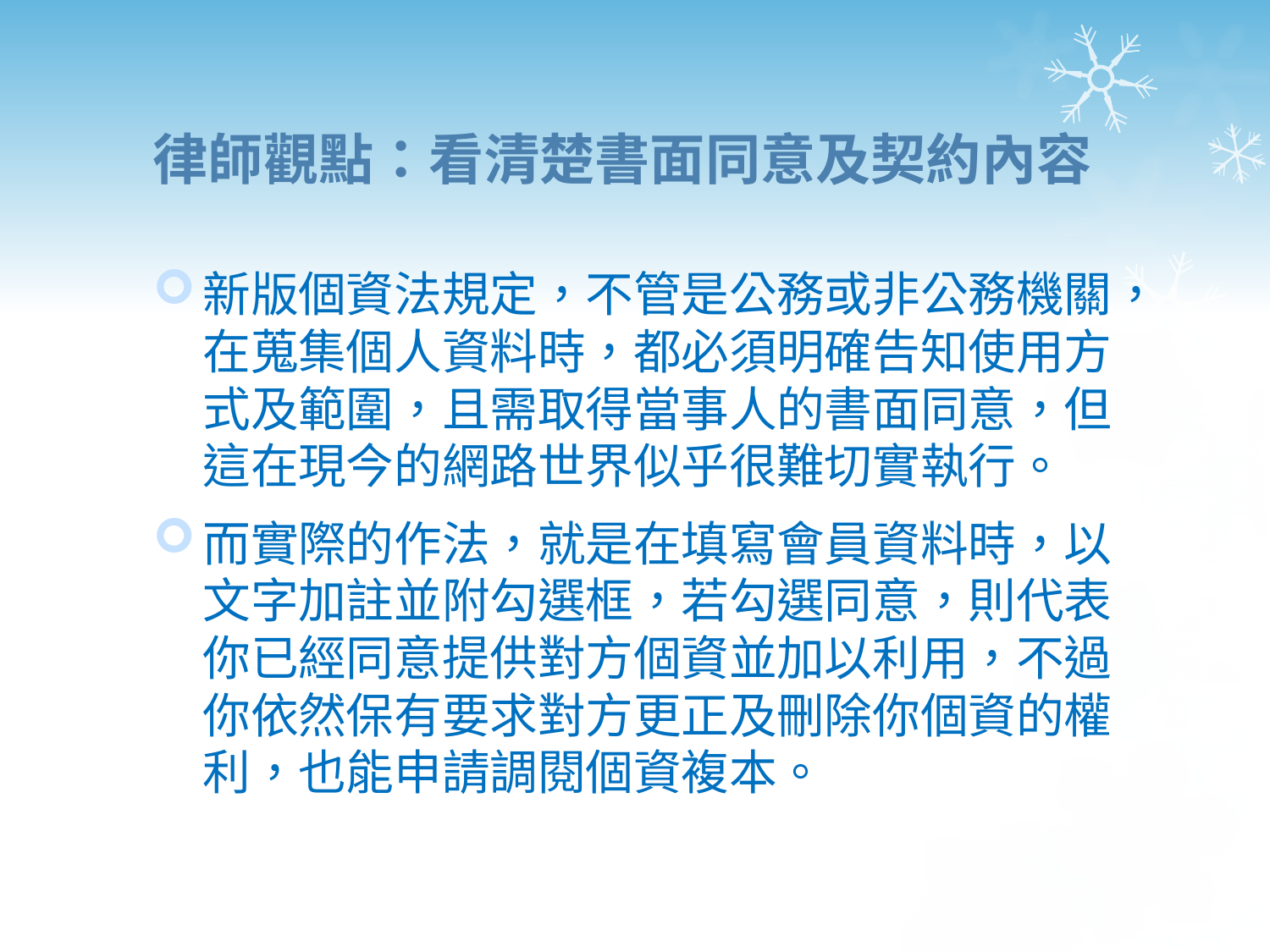

# 律師觀點：看清楚書面同意及契約內容
新版個資法規定，不管是公務或非公務機關，在蒐集個人資料時，都必須明確告知使用方式及範圍，且需取得當事人的書面同意，但這在現今的網路世界似乎很難切實執行。
而實際的作法，就是在填寫會員資料時，以文字加註並附勾選框，若勾選同意，則代表你已經同意提供對方個資並加以利用，不過你依然保有要求對方更正及刪除你個資的權利，也能申請調閱個資複本。